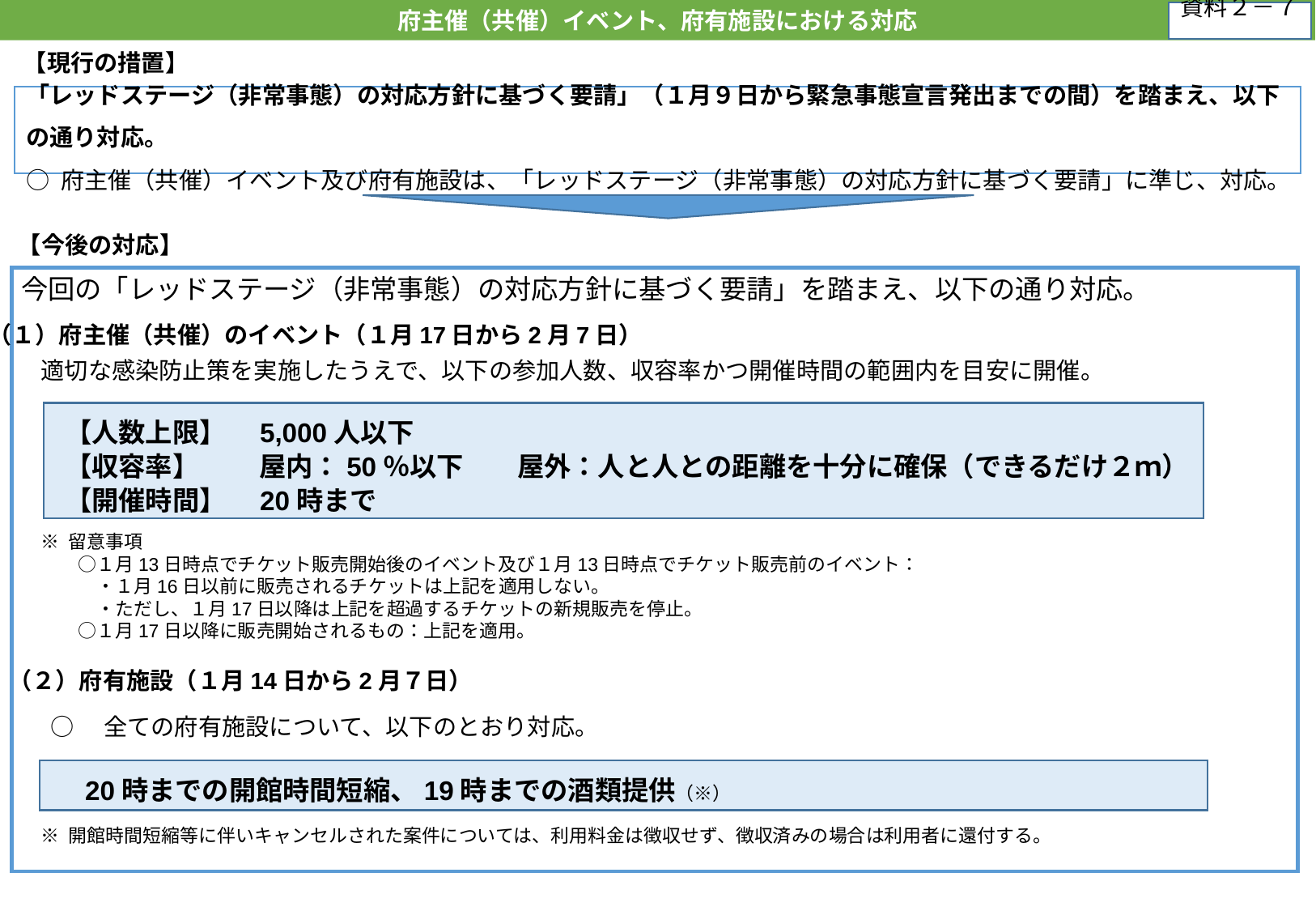

府主催（共催）イベント、府有施設における対応
資料２－７
【現行の措置】
「レッドステージ（非常事態）の対応方針に基づく要請」（１月９日から緊急事態宣言発出までの間）を踏まえ、以下の通り対応。
○ 府主催（共催）イベント及び府有施設は、「レッドステージ（非常事態）の対応方針に基づく要請」に準じ、対応。

【今後の対応】
今回の「レッドステージ（非常事態）の対応方針に基づく要請」を踏まえ、以下の通り対応。

（１）府主催（共催）のイベント（１月17日から2月7日）
適切な感染防止策を実施したうえで、以下の参加人数、収容率かつ開催時間の範囲内を目安に開催。

【人数上限】　5,000人以下
【収容率】　　 屋内：50％以下　　屋外：人と人との距離を十分に確保（できるだけ２ｍ）
【開催時間】　20時まで
※ 留意事項
　　○１月13日時点でチケット販売開始後のイベント及び１月13日時点でチケット販売前のイベント：
　　　・１月16日以前に販売されるチケットは上記を適用しない。
　　　・ただし、１月17日以降は上記を超過するチケットの新規販売を停止。
　　○１月17日以降に販売開始されるもの：上記を適用。
（２）府有施設（１月14日から2月７日）
○　全ての府有施設について、以下のとおり対応。
　20時までの開館時間短縮、19時までの酒類提供（※）

※ 開館時間短縮等に伴いキャンセルされた案件については、利用料金は徴収せず、徴収済みの場合は利用者に還付する。